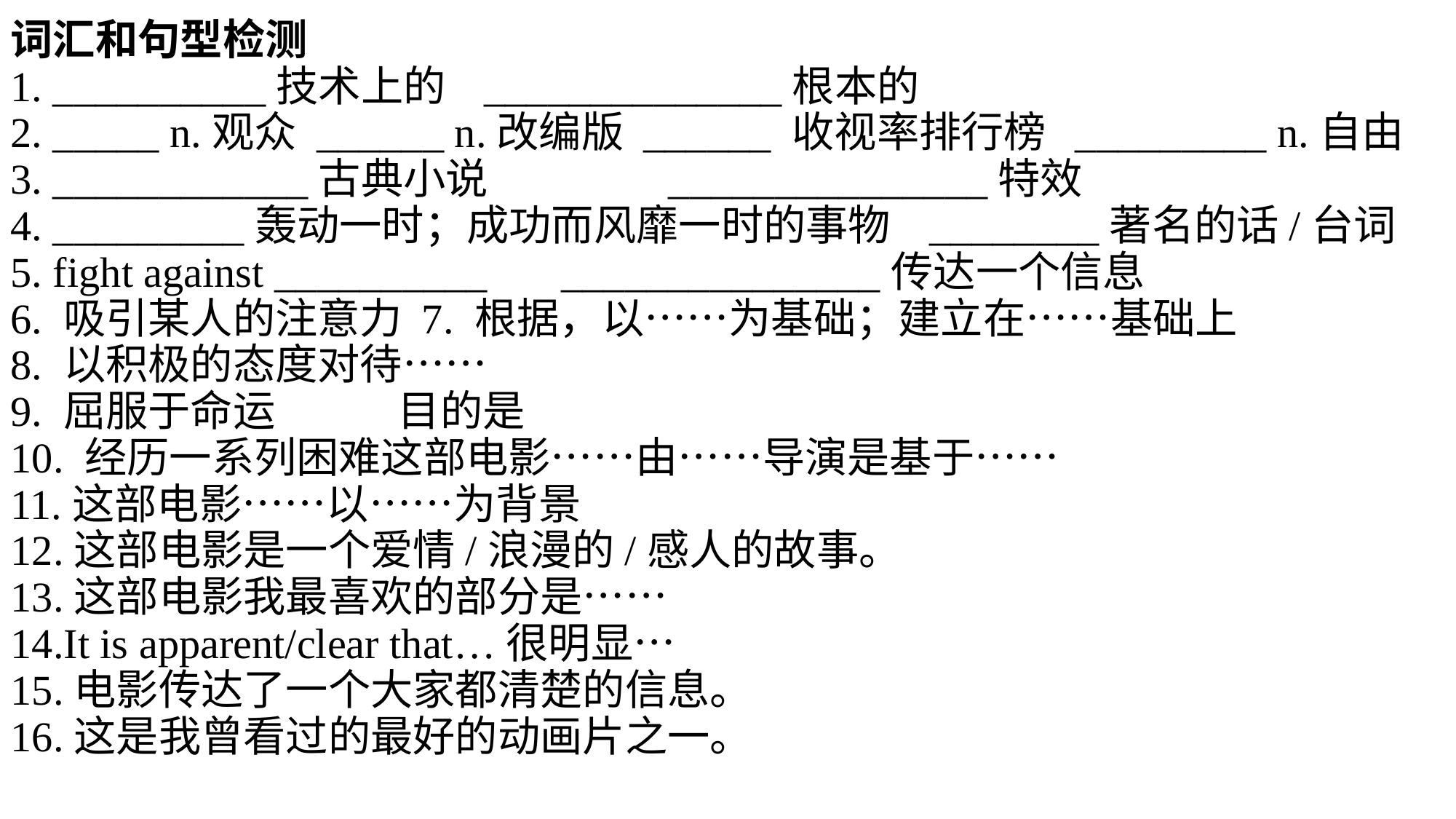

词汇和句型检测
1. __________技术上的   ______________根本的
2. _____ n.观众 ______ n.改编版 ______ 收视率排行榜  _________ n.自由
3. ____________古典小说                  _______________特效
4. _________轰动一时；成功而风靡一时的事物   ________著名的话/台词
5. fight against __________       _______________传达一个信息
6. 吸引某人的注意力 7. 根据，以……为基础；建立在……基础上
8. 以积极的态度对待……
9. 屈服于命运             目的是
10. 经历一系列困难这部电影……由……导演是基于……
11.这部电影……以……为背景
12.这部电影是一个爱情/浪漫的/感人的故事。
13.这部电影我最喜欢的部分是……
14.It is apparent/clear that…很明显…
15.电影传达了一个大家都清楚的信息。
16.这是我曾看过的最好的动画片之一。